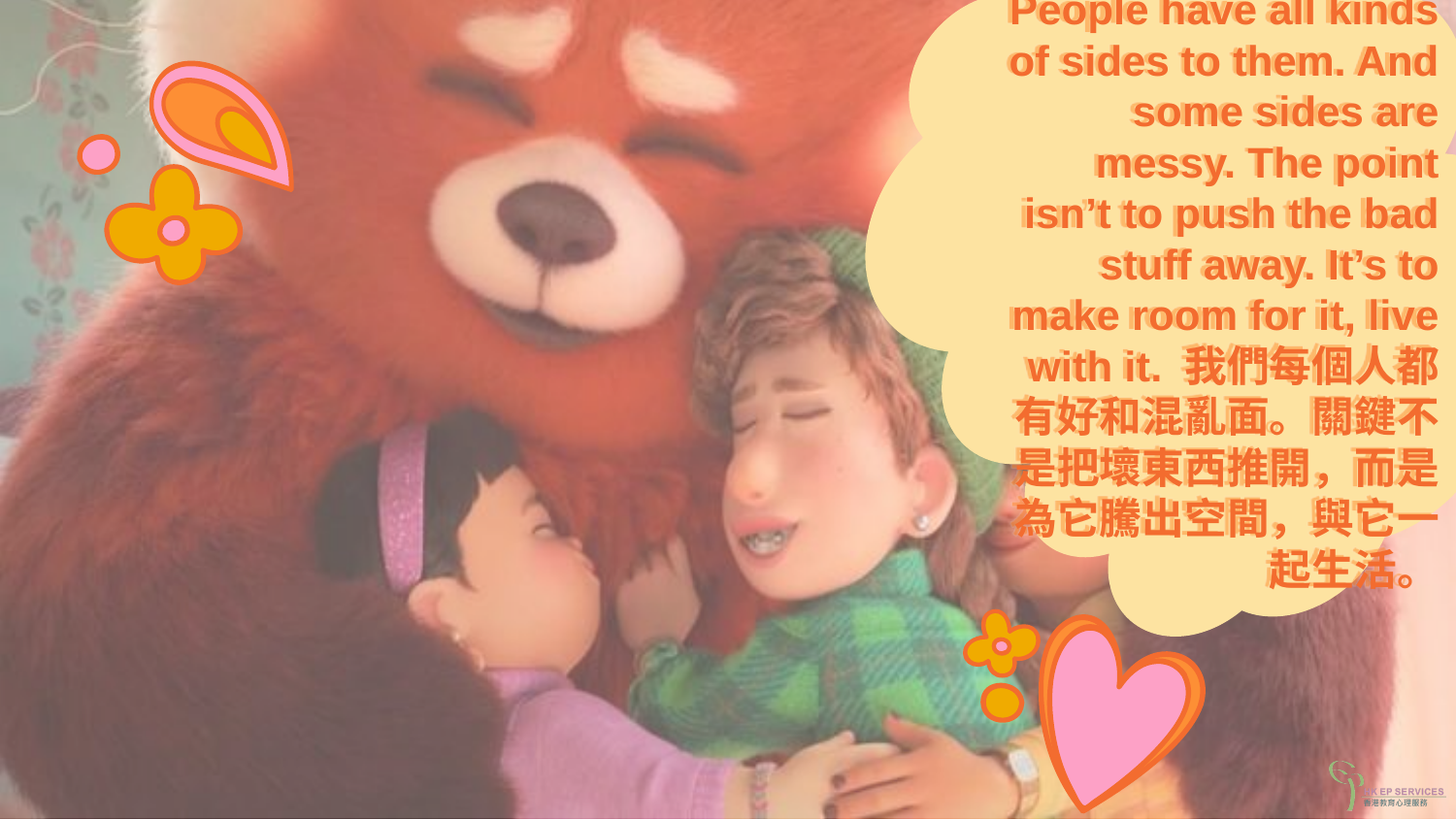

# People have all kinds of sides to them. And some sides are messy. The point isn’t to push the bad stuff away. It’s to make room for it, live with it. 我們每個人都有好和混亂面。關鍵不是把壞東西推開，而是為它騰出空間，與它一起生活。